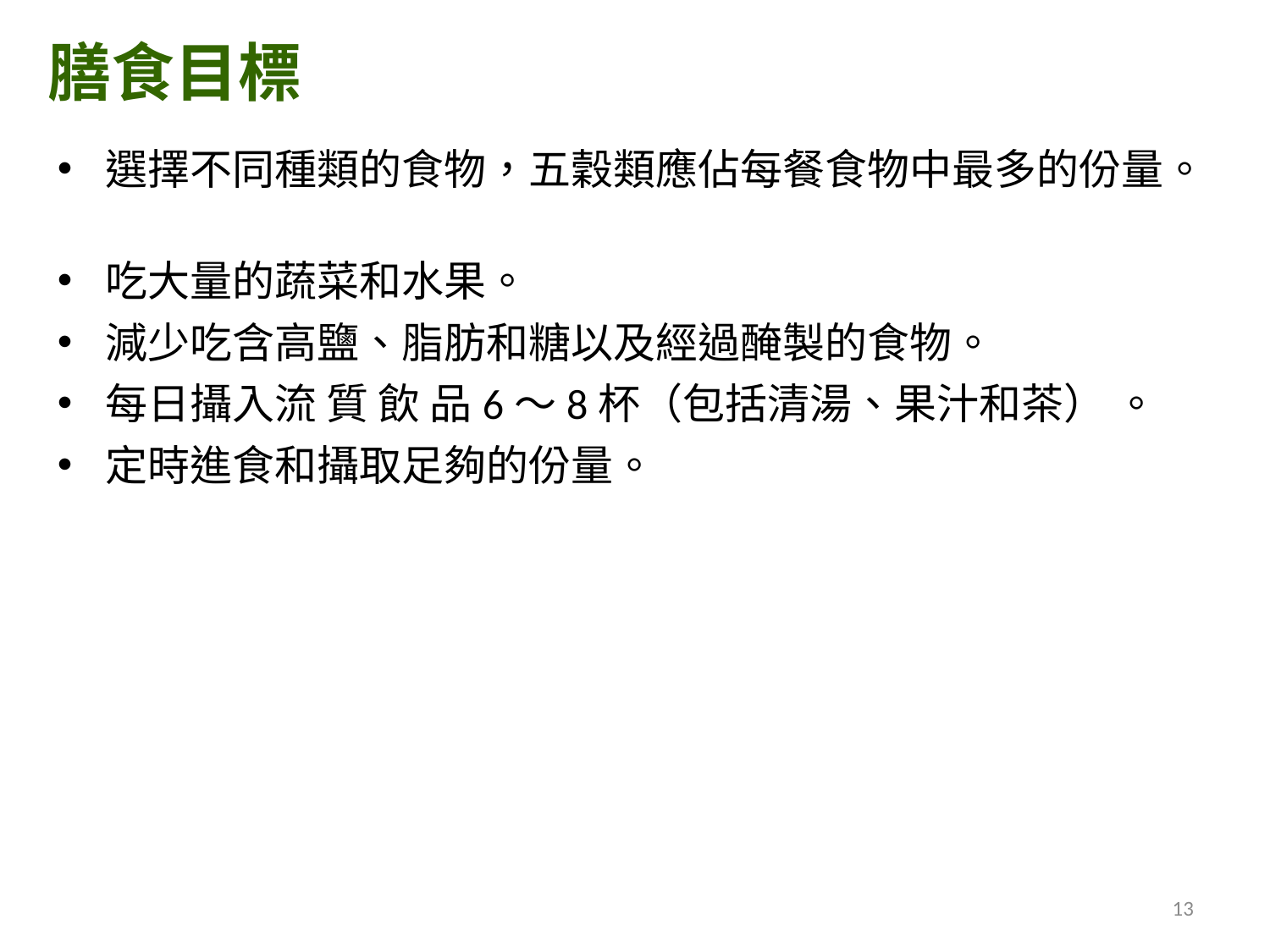

膳食目標
選擇不同種類的食物，五穀類應佔每餐食物中最多的份量。
吃大量的蔬菜和水果。
減少吃含高鹽、脂肪和糖以及經過醃製的食物。
每日攝入流 質 飲 品6〜8杯（包括清湯、果汁和茶） 。
定時進食和攝取足夠的份量。
13